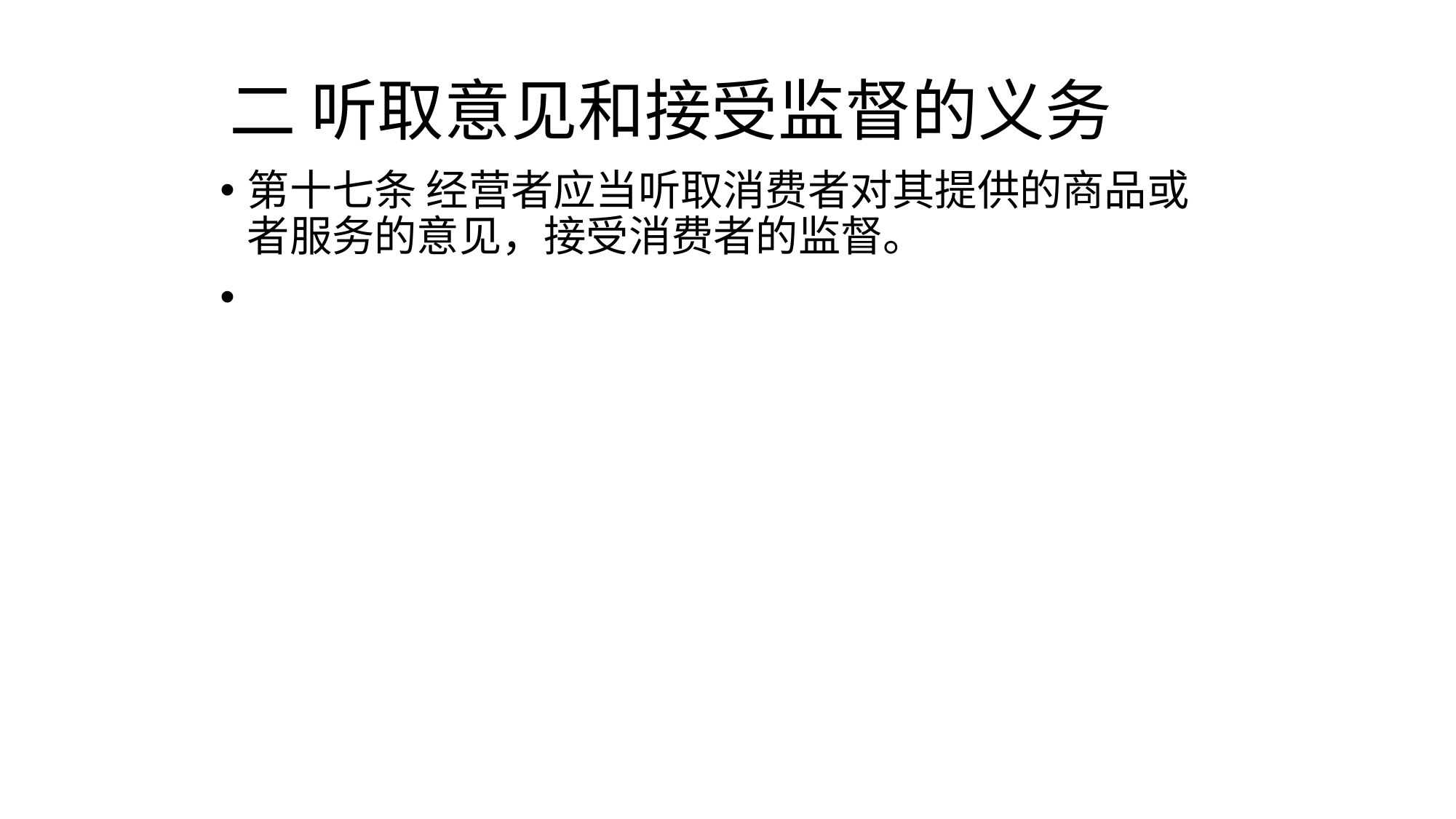

# 二 听取意见和接受监督的义务
第十七条 经营者应当听取消费者对其提供的商品或者服务的意见，接受消费者的监督。